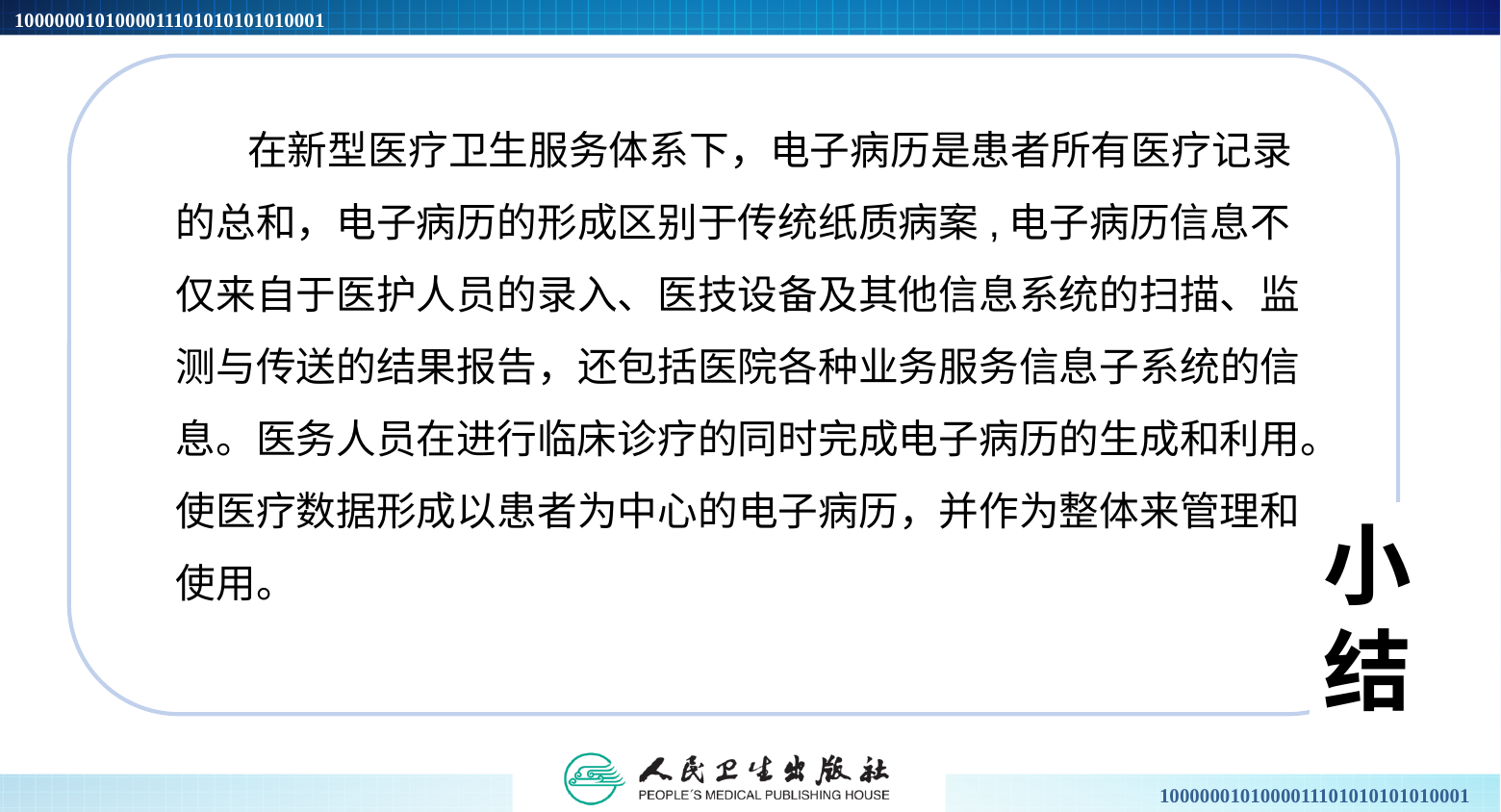

在新型医疗卫生服务体系下，电子病历是患者所有医疗记录的总和，电子病历的形成区别于传统纸质病案,电子病历信息不仅来自于医护人员的录入、医技设备及其他信息系统的扫描、监测与传送的结果报告，还包括医院各种业务服务信息子系统的信息。医务人员在进行临床诊疗的同时完成电子病历的生成和利用。使医疗数据形成以患者为中心的电子病历，并作为整体来管理和使用。